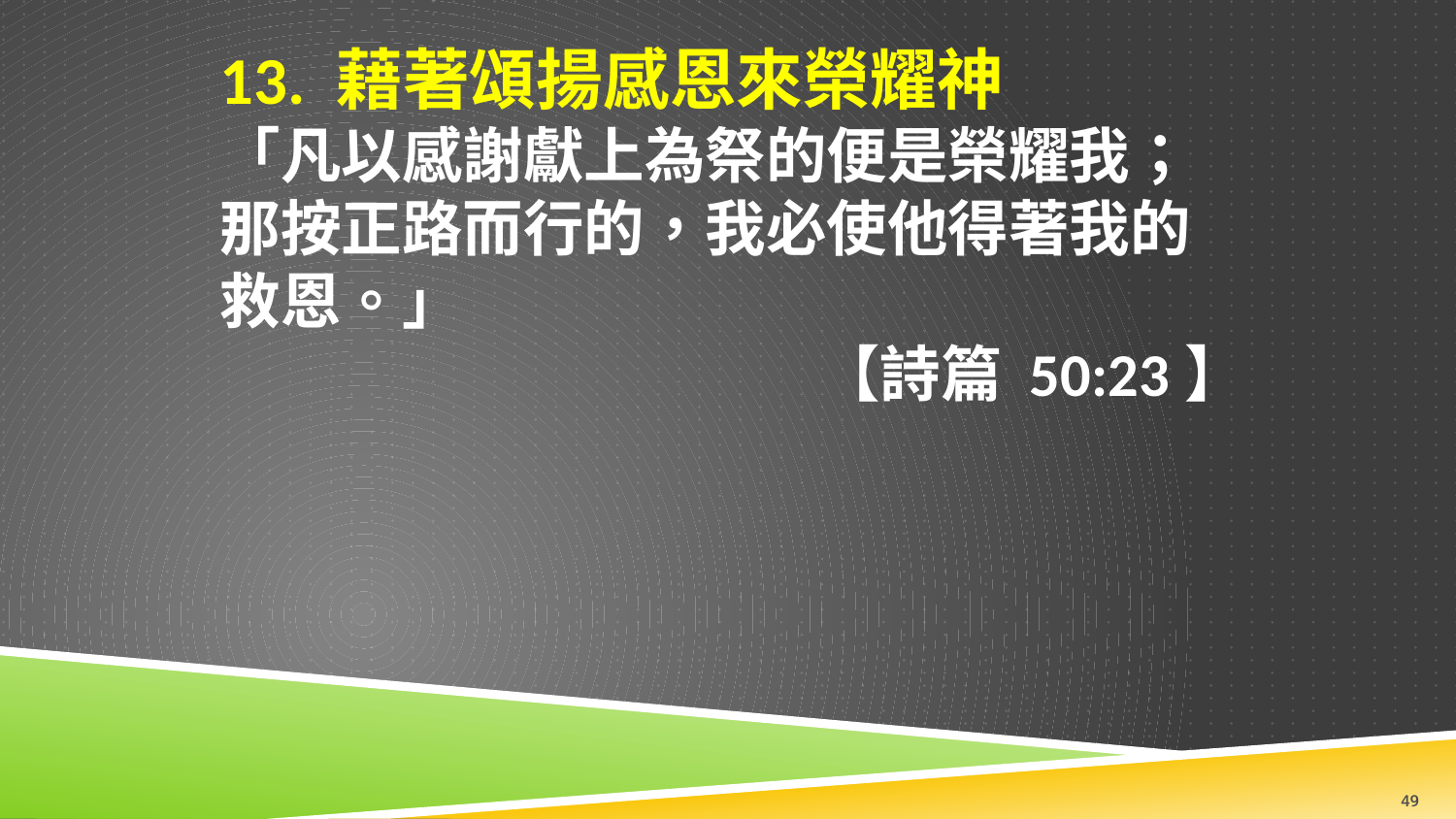

13. 藉著頌揚感恩來榮耀神
「凡以感謝獻上為祭的便是榮耀我；那按正路而行的，我必使他得著我的救恩。」
			【詩篇 50:23】
49